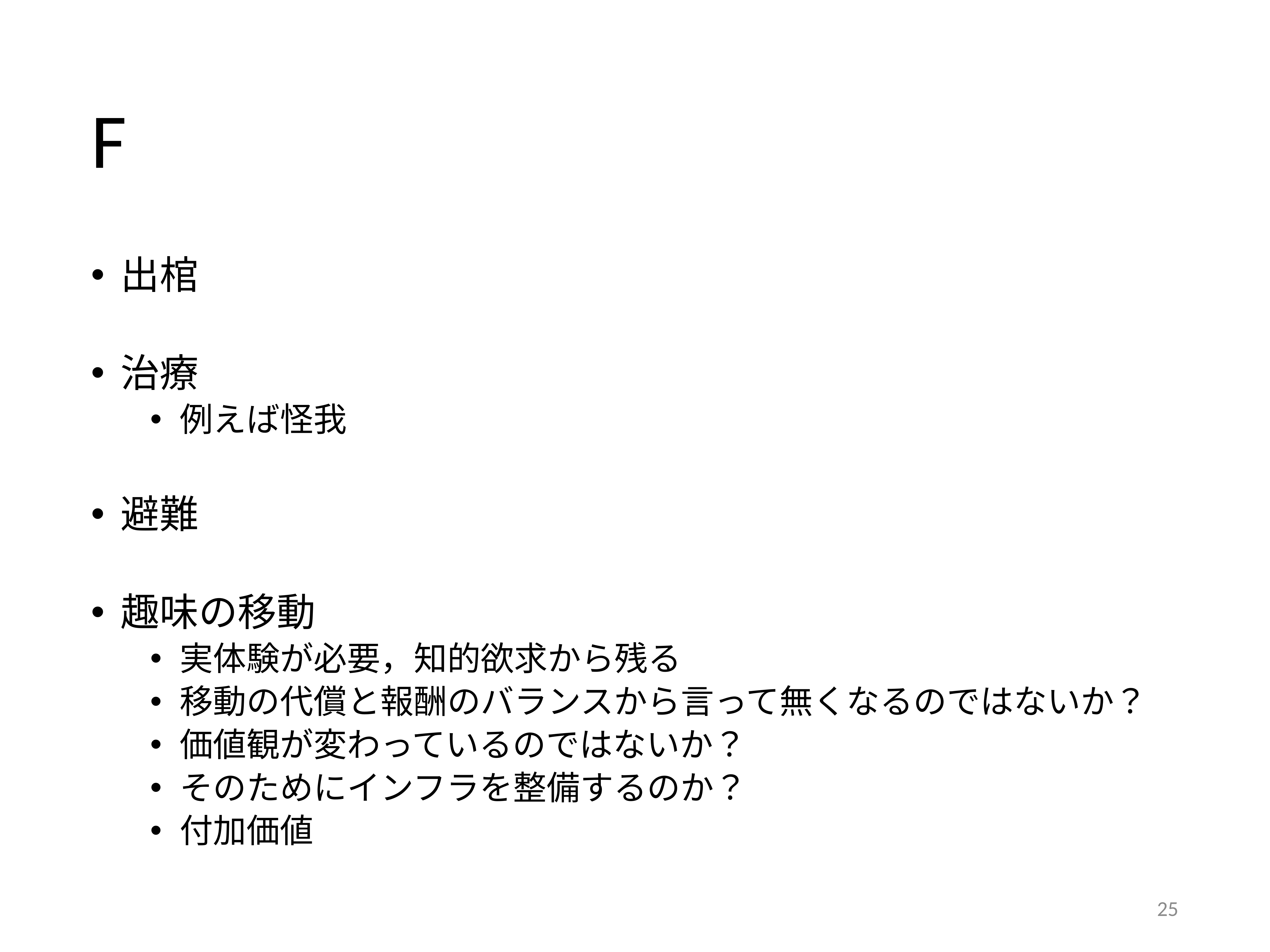

# F
出棺

治療
例えば怪我

避難

趣味の移動
実体験が必要，知的欲求から残る
移動の代償と報酬のバランスから言って無くなるのではないか？
価値観が変わっているのではないか？
そのためにインフラを整備するのか？
付加価値

25